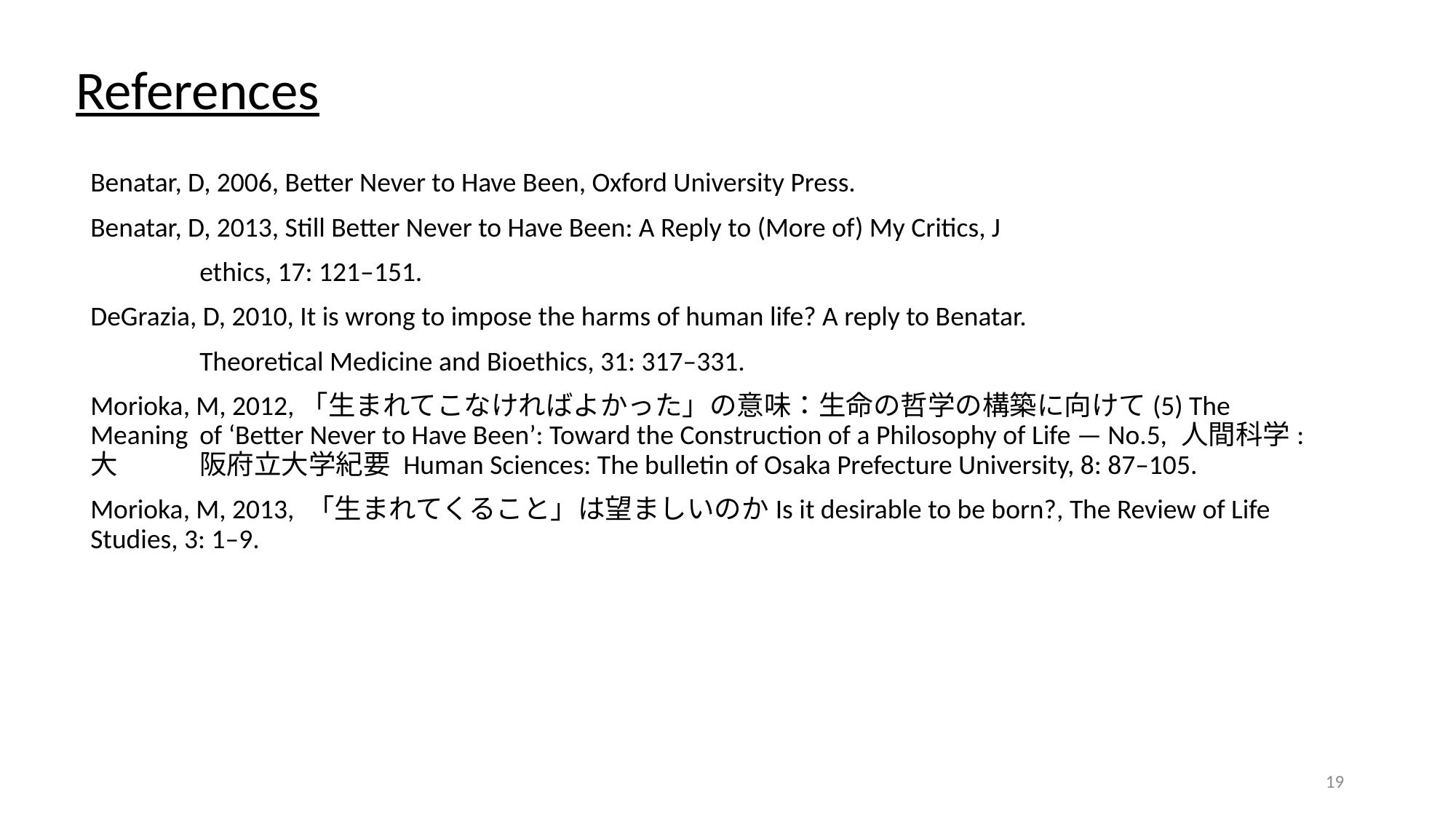

# References
Benatar, D, 2006, Better Never to Have Been, Oxford University Press.
Benatar, D, 2013, Still Better Never to Have Been: A Reply to (More of) My Critics, J
	ethics, 17: 121–151.
DeGrazia, D, 2010, It is wrong to impose the harms of human life? A reply to Benatar.
	Theoretical Medicine and Bioethics, 31: 317–331.
Morioka, M, 2012,「生まれてこなければよかった」の意味：生命の哲学の構築に向けて(5) The Meaning 	of ‘Better Never to Have Been’: Toward the Construction of a Philosophy of Life — No.5, 人間科学:大	阪府立大学紀要 Human Sciences: The bulletin of Osaka Prefecture University, 8: 87–105.
Morioka, M, 2013, 「生まれてくること」は望ましいのかIs it desirable to be born?, The Review of Life 	Studies, 3: 1–9.

19